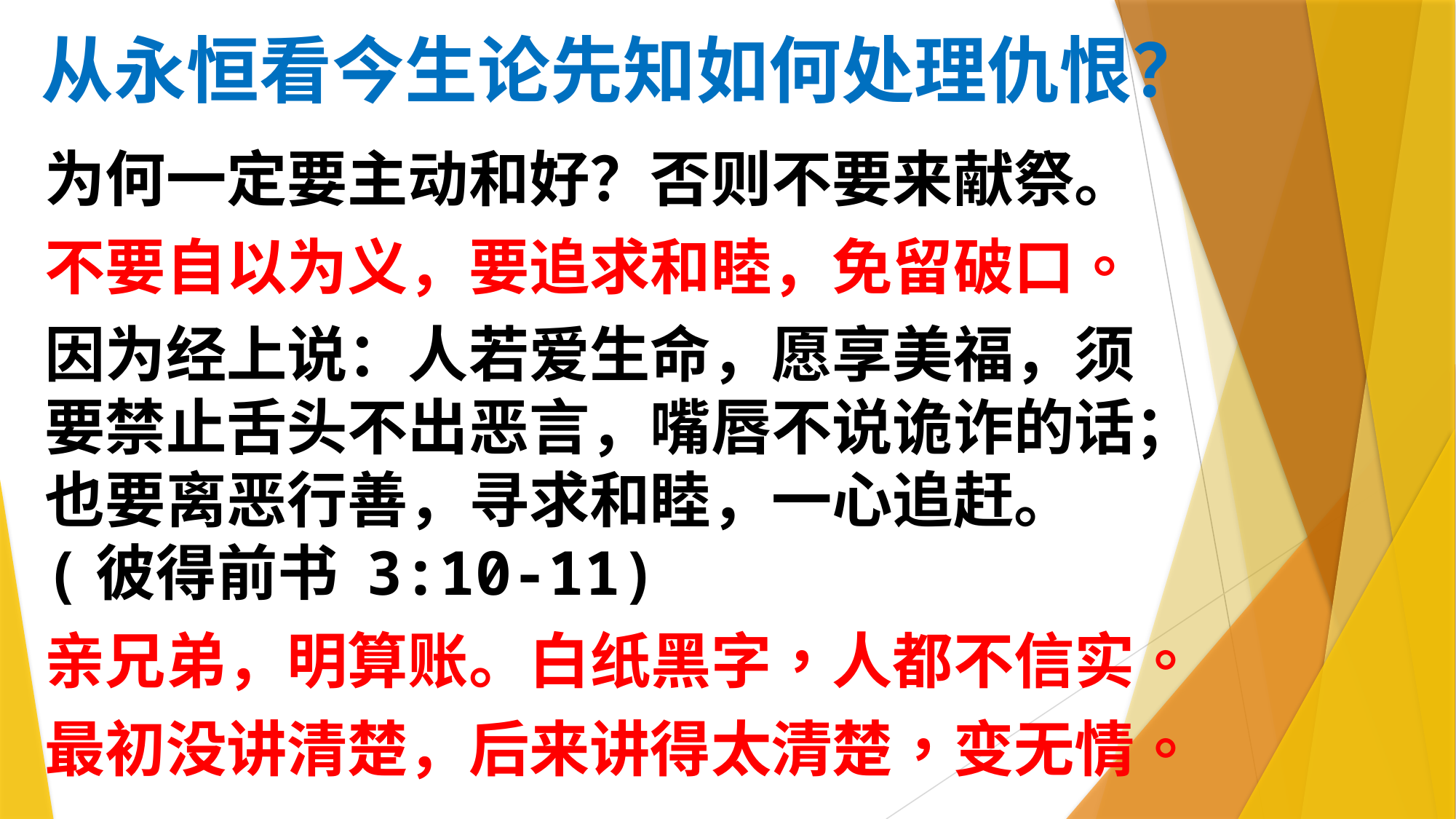

# 从永恒看今生论先知如何处理仇恨？
为何一定要主动和好？否则不要来献祭。
不要自以为义，要追求和睦，免留破口。
因为经上说：人若爱生命，愿享美福，须要禁止舌头不出恶言，嘴唇不说诡诈的话；也要离恶行善，寻求和睦，一心追赶。(彼得前书 3:10-11)
亲兄弟，明算账。白纸黑字，人都不信实。
最初没讲清楚，后来讲得太清楚，变无情。